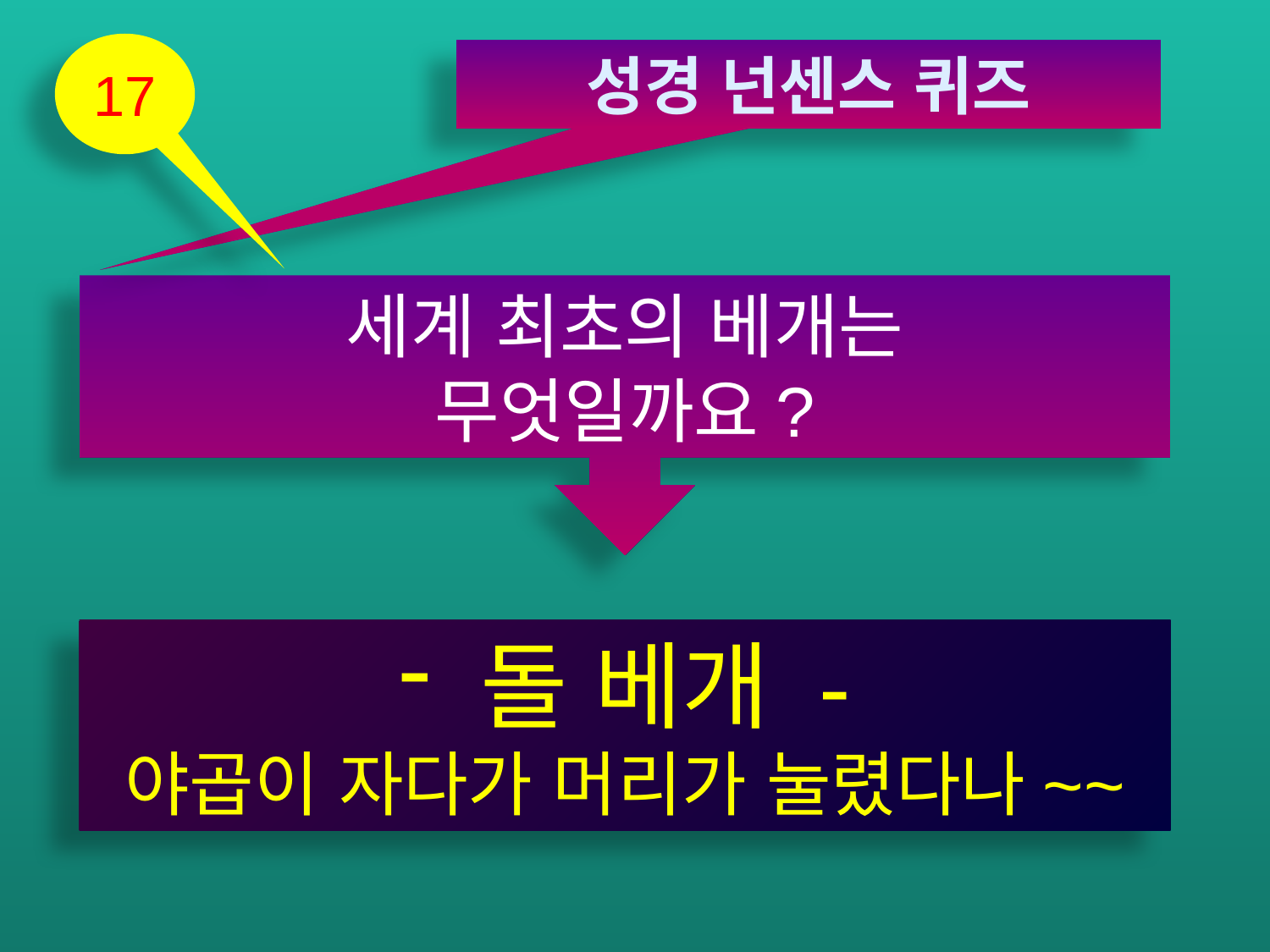

17
성경 넌센스 퀴즈
세계 최초의 베개는
무엇일까요?
 돌 베개 -
야곱이 자다가 머리가 눌렸다나~~